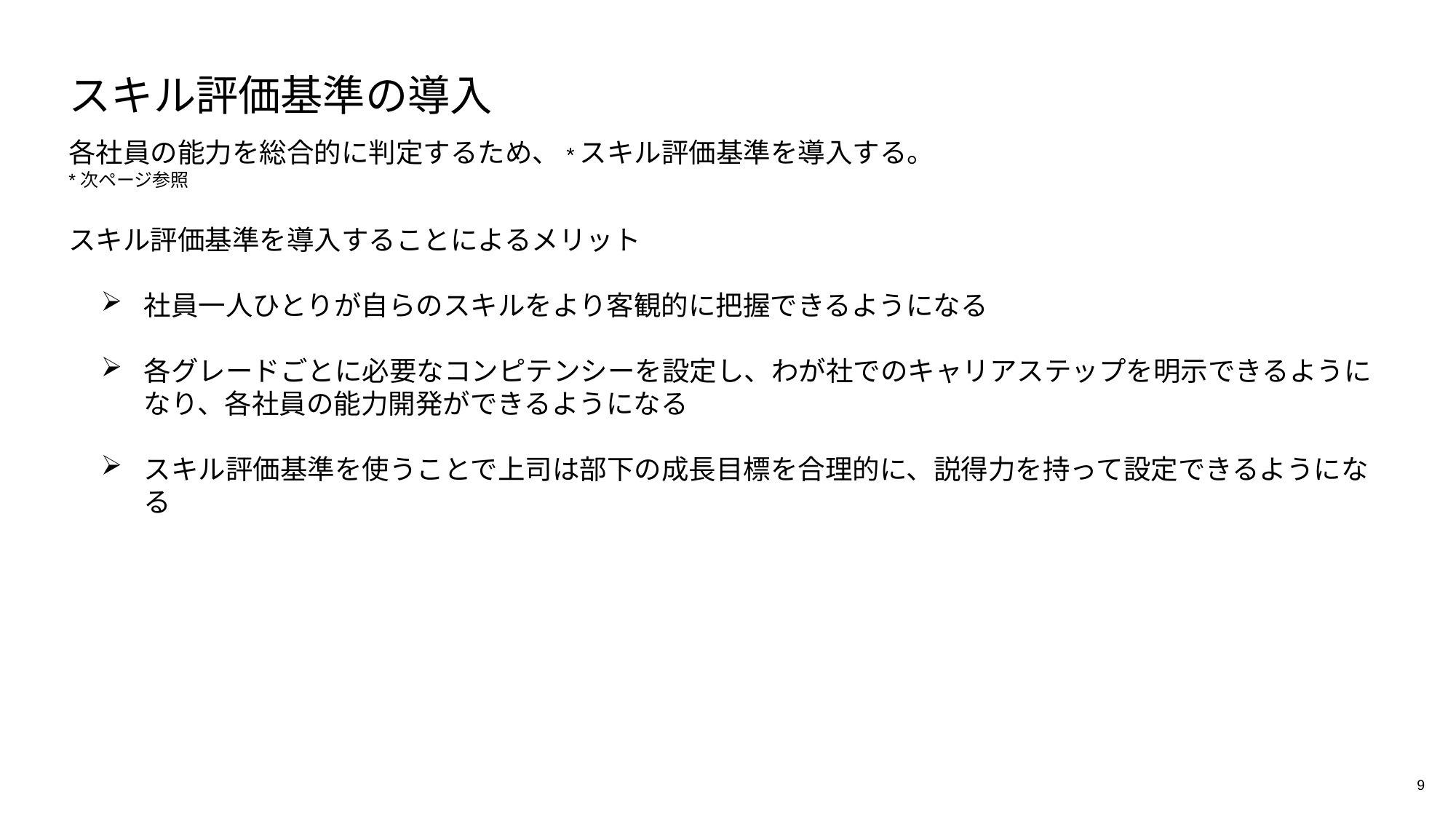

# スキル評価基準の導入
各社員の能力を総合的に判定するため、*スキル評価基準を導入する。
*次ページ参照

スキル評価基準を導入することによるメリット

社員一人ひとりが自らのスキルをより客観的に把握できるようになる

各グレードごとに必要なコンピテンシーを設定し、わが社でのキャリアステップを明示できるようになり、各社員の能力開発ができるようになる

スキル評価基準を使うことで上司は部下の成長目標を合理的に、説得力を持って設定できるようになる
9